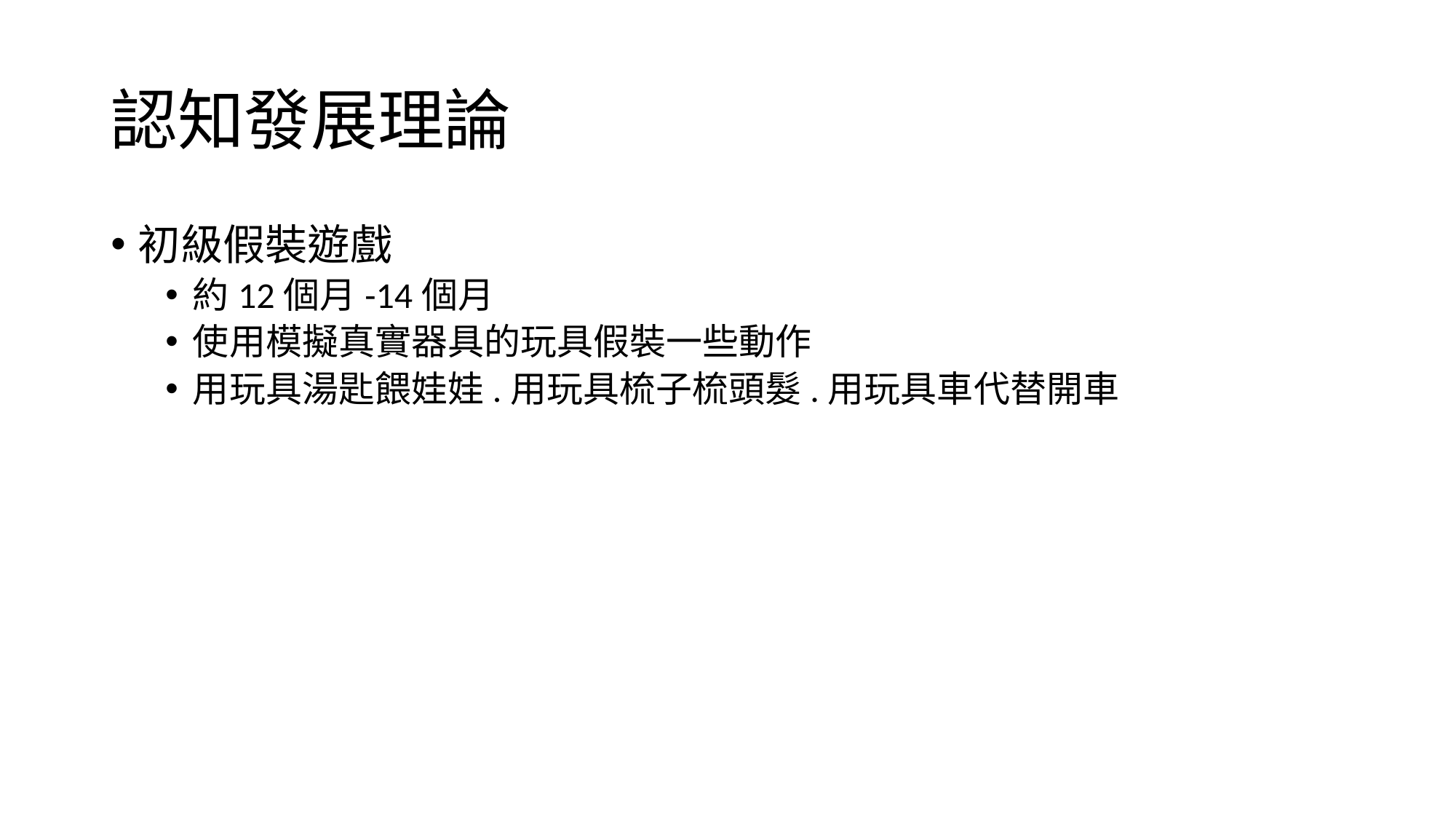

# 認知發展理論
初級假裝遊戲
約12個月-14個月
使用模擬真實器具的玩具假裝一些動作
用玩具湯匙餵娃娃.用玩具梳子梳頭髮.用玩具車代替開車